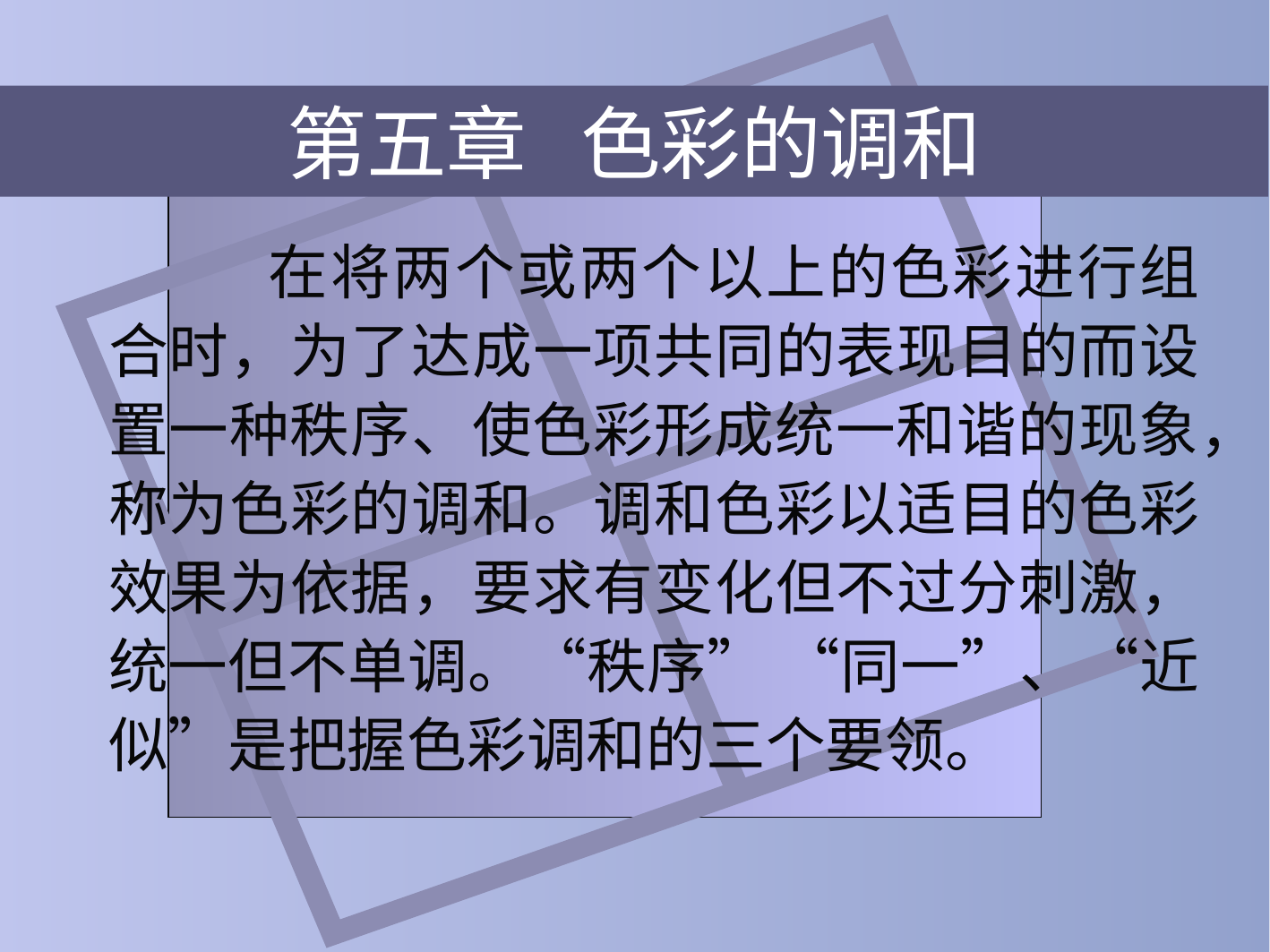

# 第五章   色彩的调和
         在将两个或两个以上的色彩进行组合时，为了达成一项共同的表现目的而设置一种秩序、使色彩形成统一和谐的现象，称为色彩的调和。调和色彩以适目的色彩效果为依据，要求有变化但不过分刺激，统一但不单调。“秩序” “同一”、“近似”是把握色彩调和的三个要领。